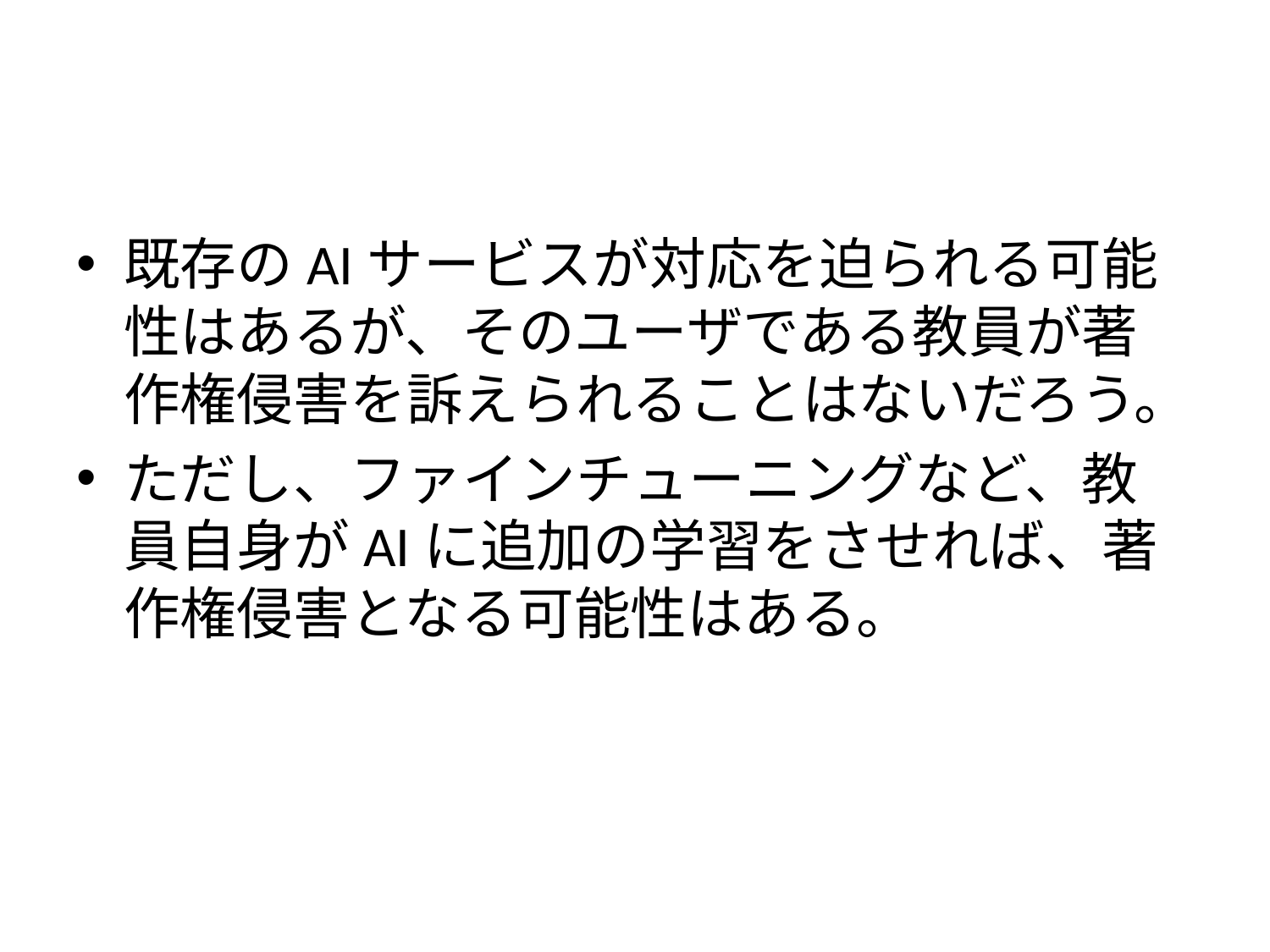

#
既存のAIサービスが対応を迫られる可能性はあるが、そのユーザである教員が著作権侵害を訴えられることはないだろう。
ただし、ファインチューニングなど、教員自身がAIに追加の学習をさせれば、著作権侵害となる可能性はある。